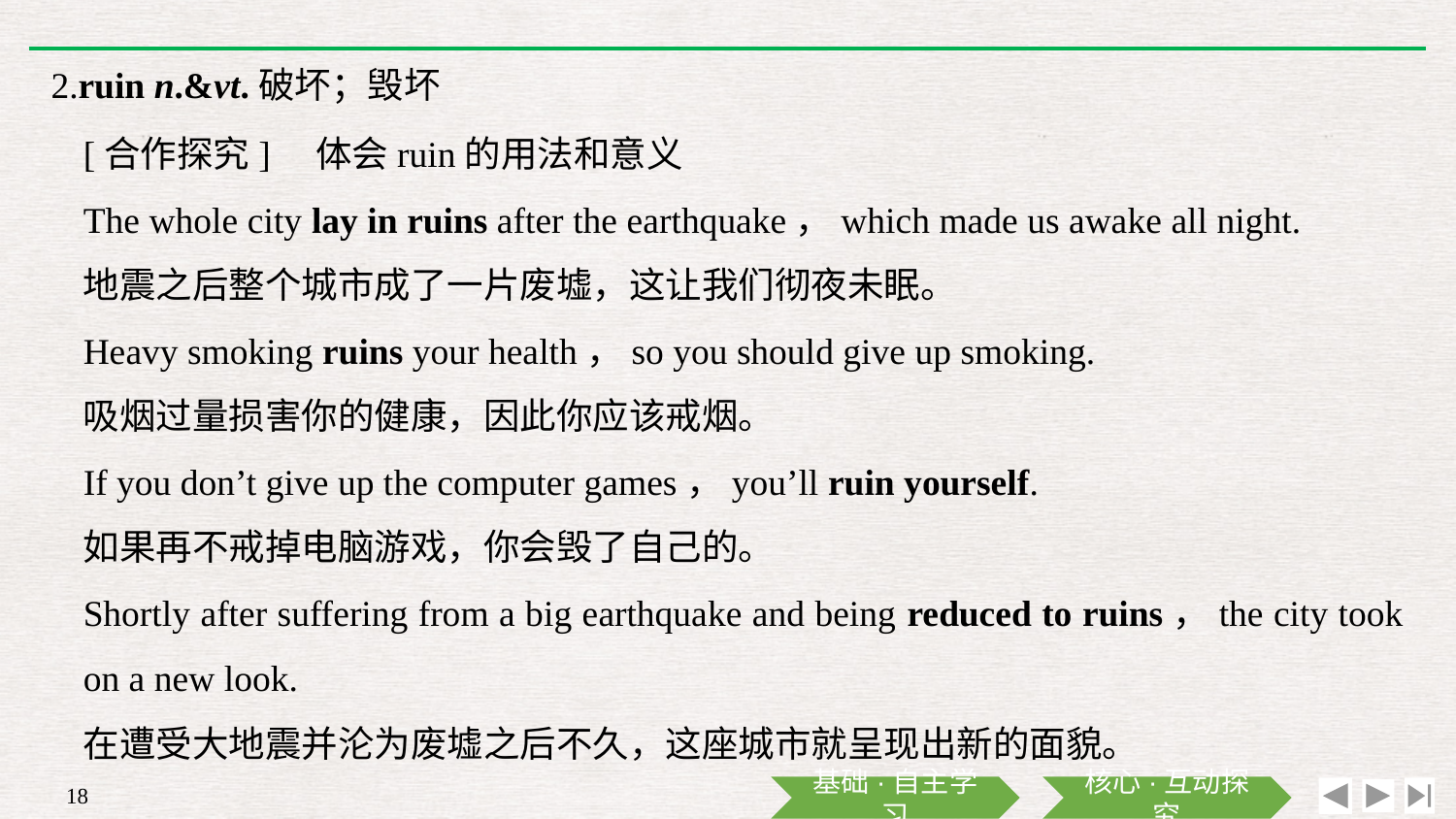

2.ruin n.&vt.破坏；毁坏
[合作探究]　体会ruin的用法和意义
The whole city lay in ruins after the earthquake，which made us awake all night.
地震之后整个城市成了一片废墟，这让我们彻夜未眠。
Heavy smoking ruins your health，so you should give up smoking.
吸烟过量损害你的健康，因此你应该戒烟。
If you don’t give up the computer games，you’ll ruin yourself.
如果再不戒掉电脑游戏，你会毁了自己的。
Shortly after suffering from a big earthquake and being reduced to ruins，the city took on a new look.
在遭受大地震并沦为废墟之后不久，这座城市就呈现出新的面貌。